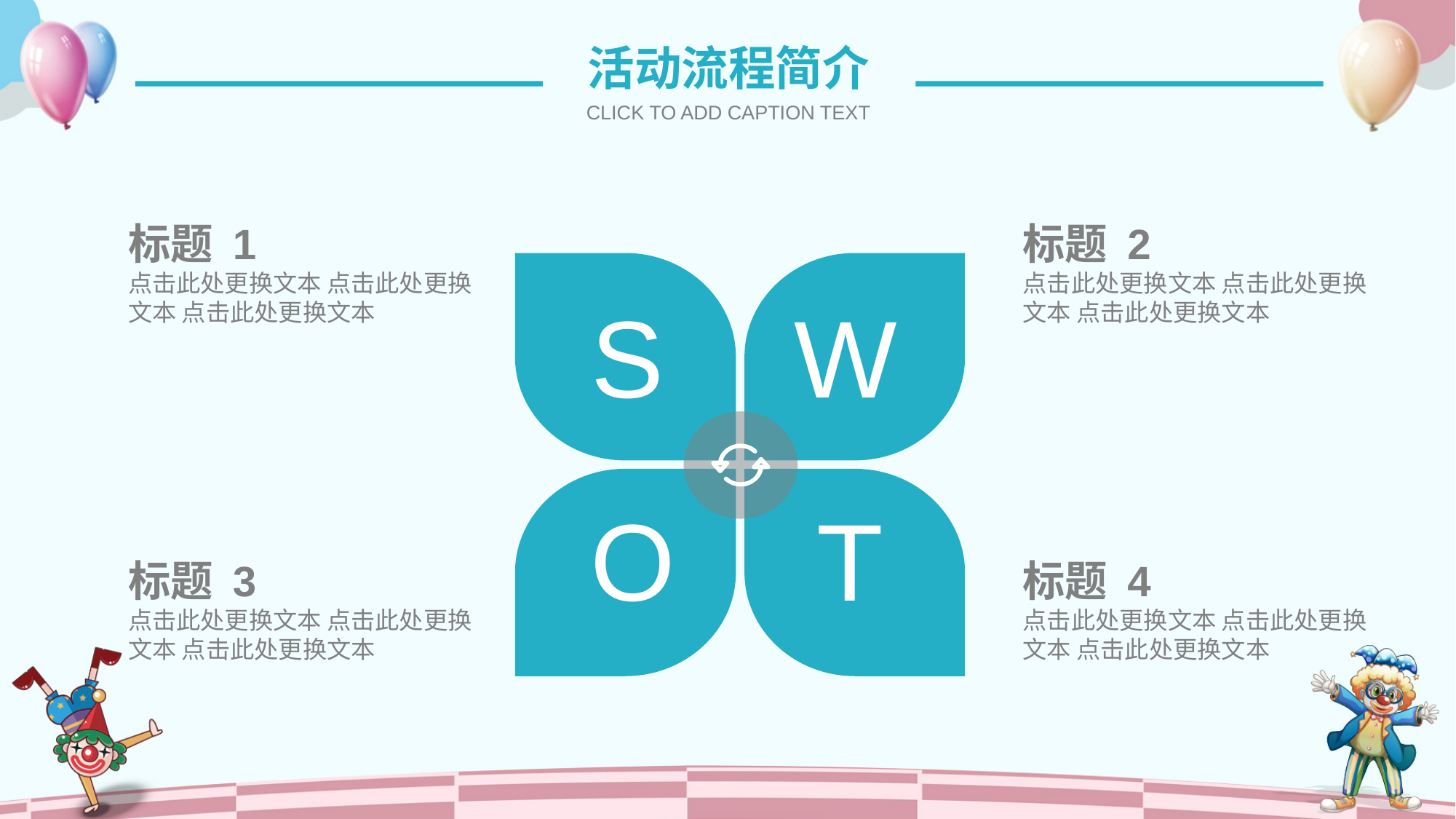

活动流程简介

CLICK TO ADD CAPTION TEXT
标题 1
点击此处更换文本 点击此处更换文本 点击此处更换文本
标题 2
点击此处更换文本 点击此处更换文本 点击此处更换文本

S
W

O
T
标题 3
点击此处更换文本 点击此处更换文本 点击此处更换文本
标题 4
点击此处更换文本 点击此处更换文本 点击此处更换文本